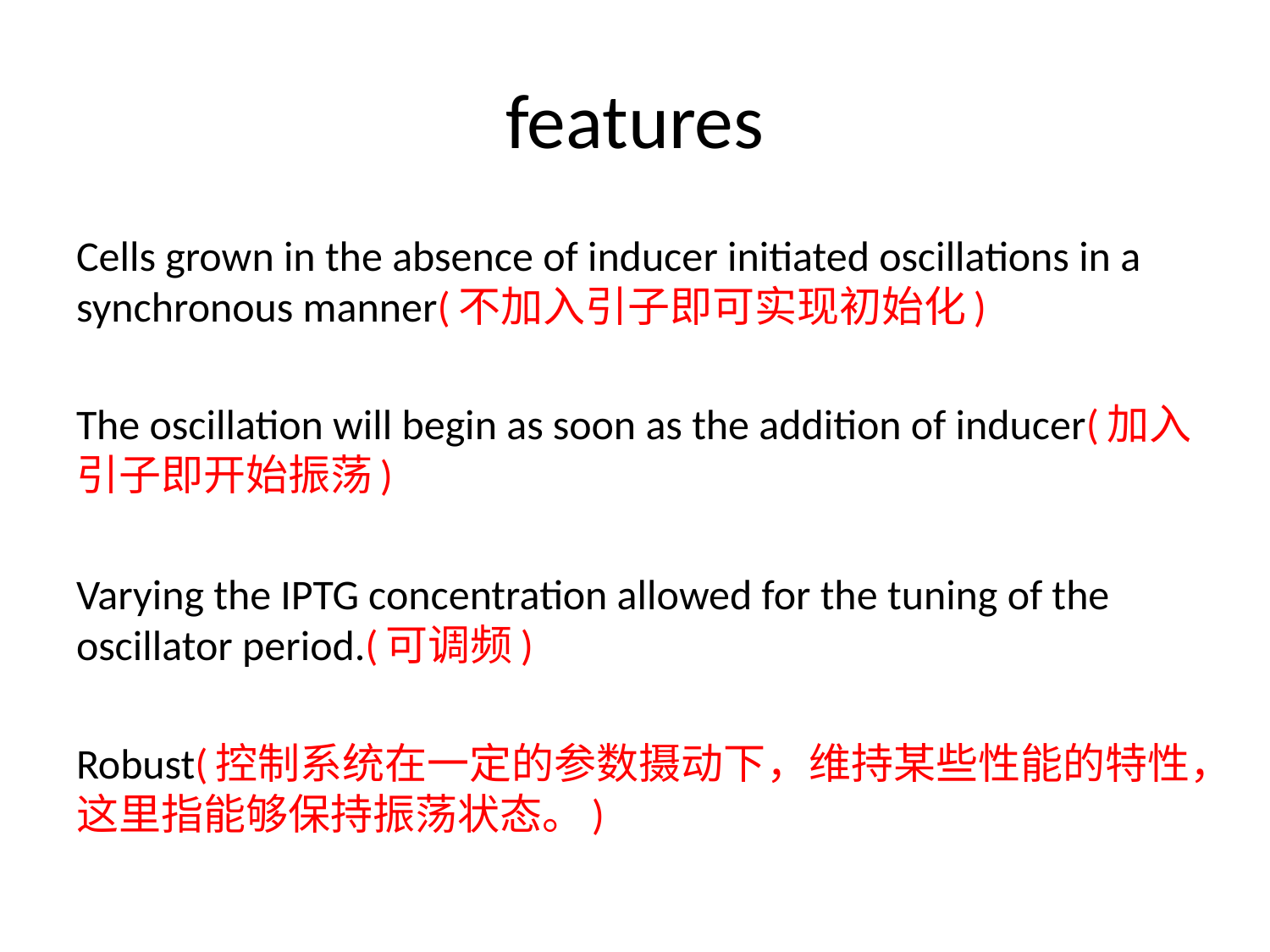

# features
Cells grown in the absence of inducer initiated oscillations in a synchronous manner(不加入引子即可实现初始化)

The oscillation will begin as soon as the addition of inducer(加入引子即开始振荡)

Varying the IPTG concentration allowed for the tuning of the oscillator period.(可调频)

Robust(控制系统在一定的参数摄动下，维持某些性能的特性，这里指能够保持振荡状态。)